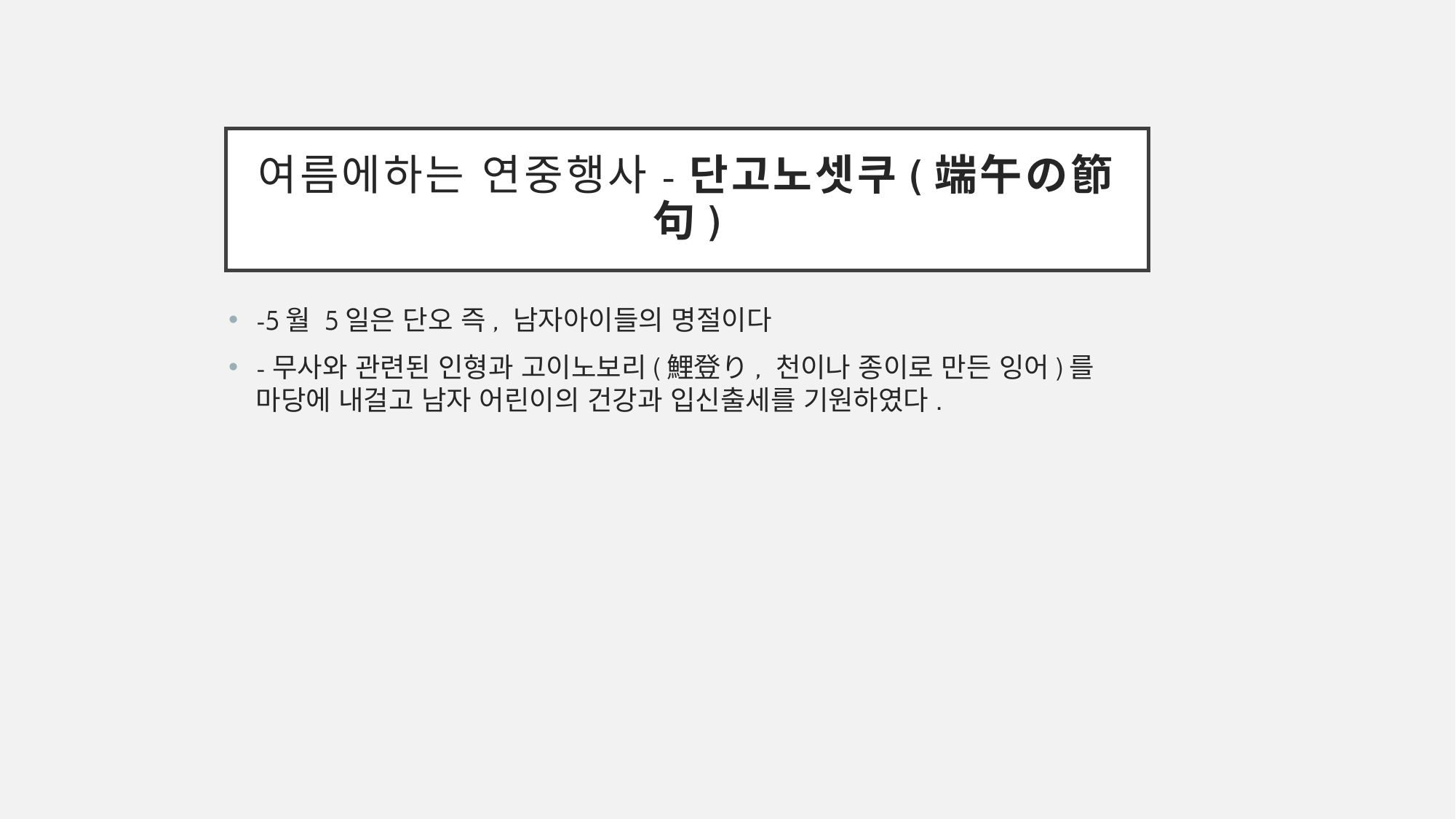

# 여름에하는 연중행사-단고노셋쿠(端午の節句)
-5월 5일은 단오 즉, 남자아이들의 명절이다
-무사와 관련된 인형과 고이노보리(鯉登り, 천이나 종이로 만든 잉어)를 마당에 내걸고 남자 어린이의 건강과 입신출세를 기원하였다.